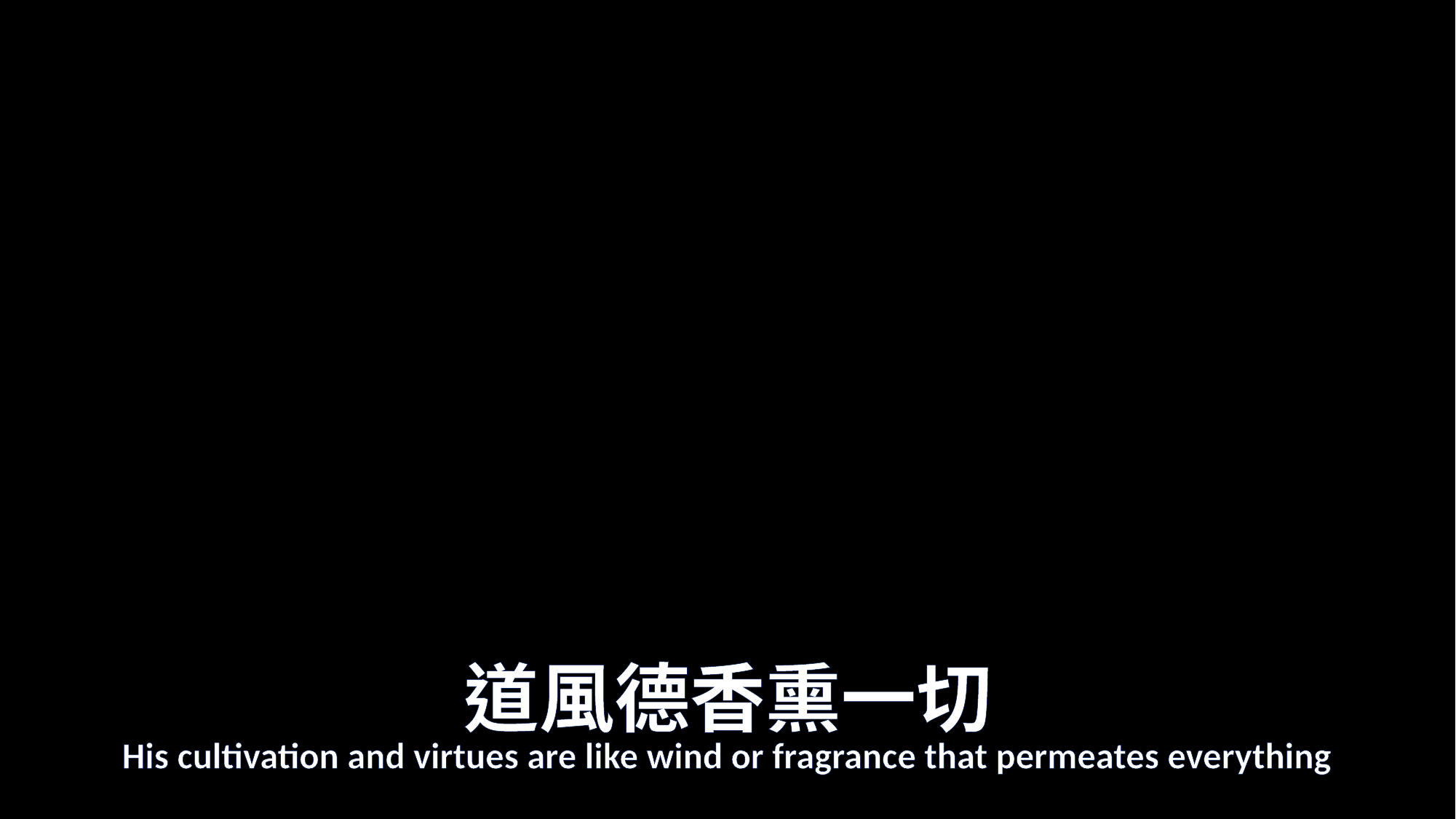

# 道風德香熏一切
His cultivation and virtues are like wind or fragrance that permeates everything